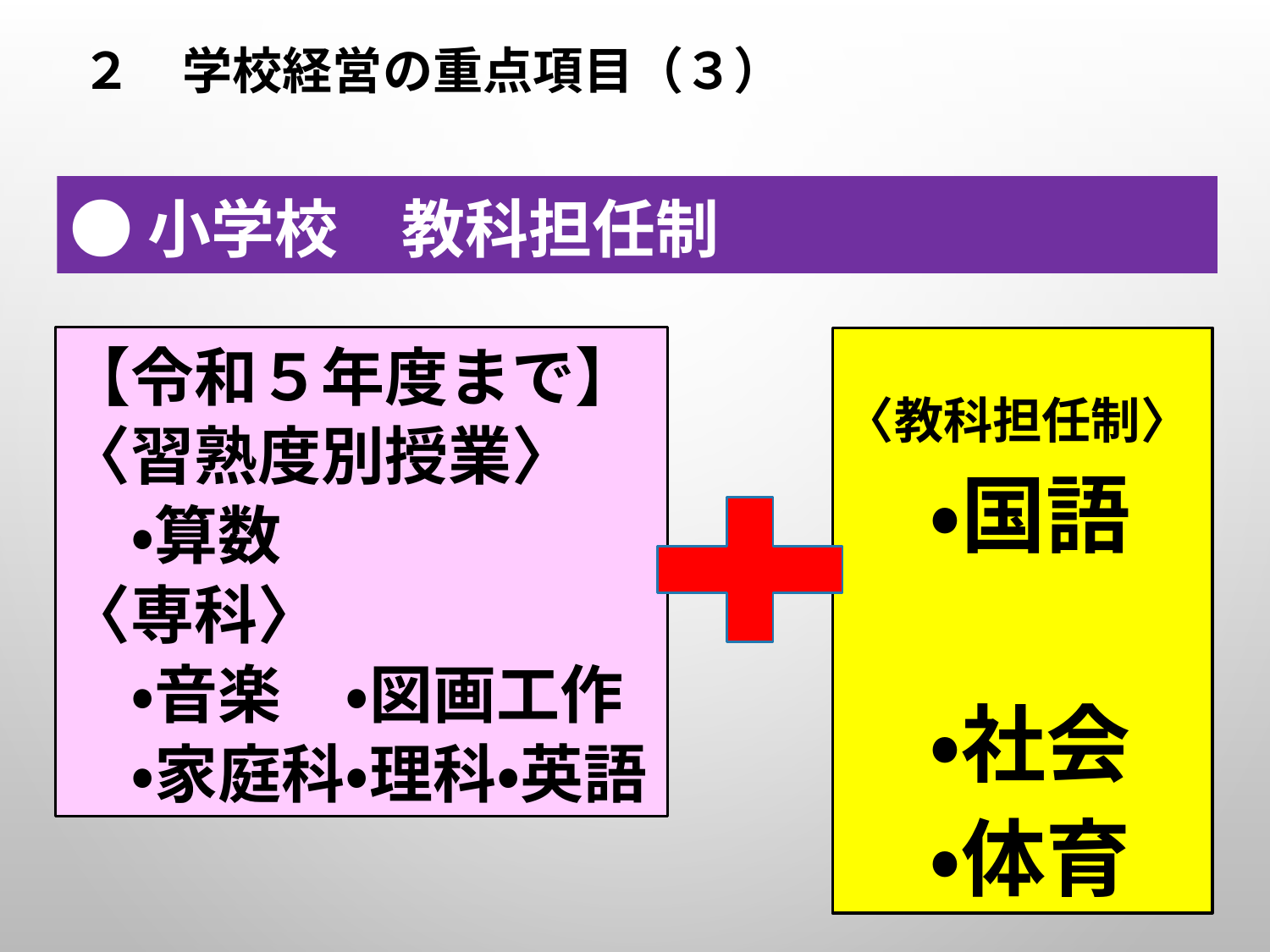

２　学校経営の重点項目（３）
●小学校　教科担任制
【令和５年度まで】
〈習熟度別授業〉
　・算数
〈専科〉
　・音楽　・図画工作
　・家庭科・理科・英語
〈教科担任制〉
　・国語
　・社会
　・体育